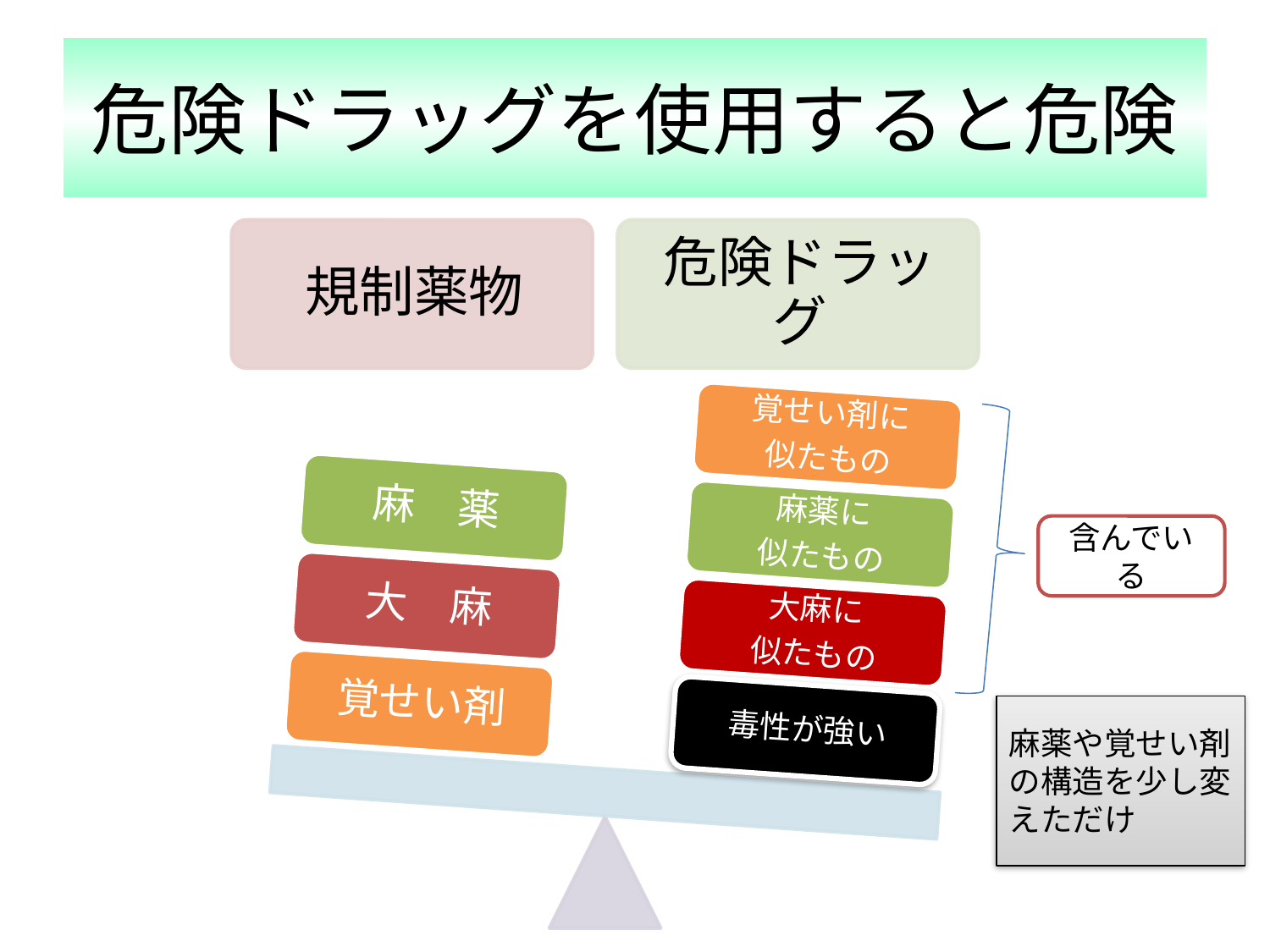

# 危険ドラッグを使用すると危険
規制薬物
危険ドラッグ
毒性が強い
大麻に
似たもの
麻薬に
似たもの
覚せい剤に
似たもの
覚せい剤
大　麻
麻　薬

含んでいる
麻薬や覚せい剤の構造を少し変えただけ